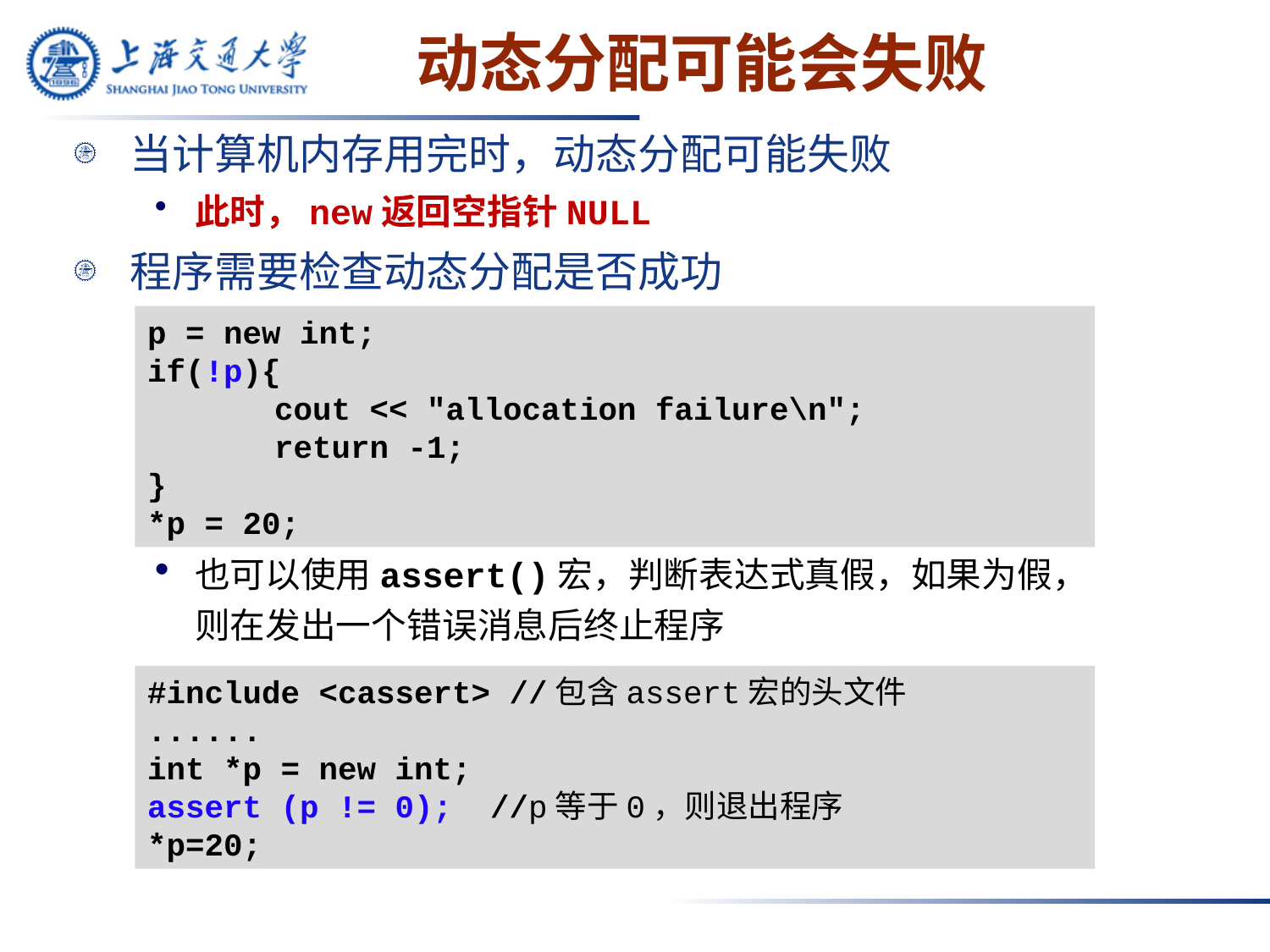

# 动态分配可能会失败
当计算机内存用完时，动态分配可能失败
此时，new返回空指针NULL
程序需要检查动态分配是否成功

也可以使用assert()宏，判断表达式真假，如果为假，则在发出一个错误消息后终止程序

p = new int;
if(!p){
	cout << "allocation failure\n";
     	return -1;
}
*p = 20;
#include <cassert> //包含assert宏的头文件
......
int *p = new int;
assert (p != 0);  //p等于0，则退出程序
*p=20;